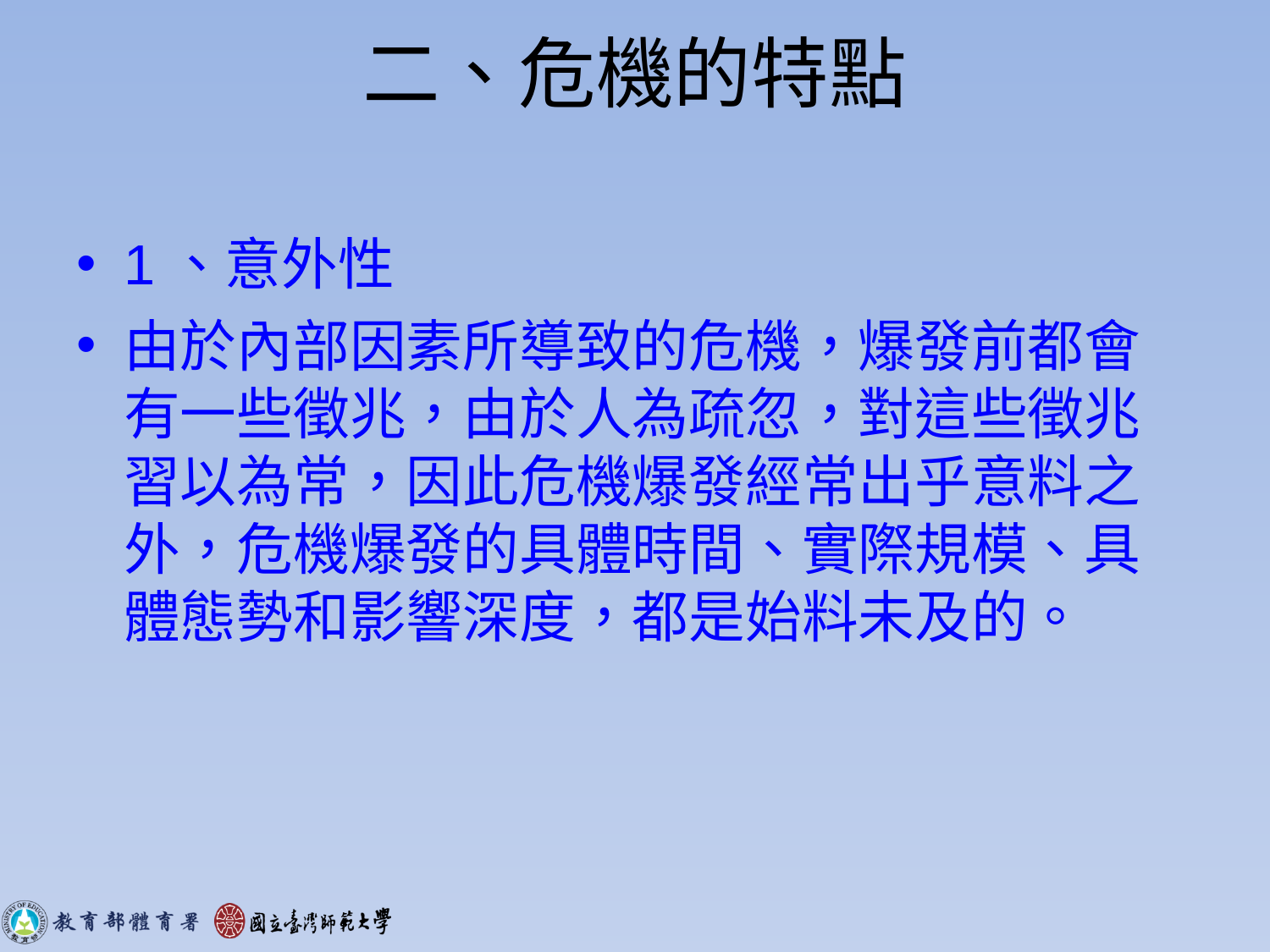

# 二、危機的特點
1、意外性
由於內部因素所導致的危機，爆發前都會有一些徵兆，由於人為疏忽，對這些徵兆習以為常，因此危機爆發經常出乎意料之外，危機爆發的具體時間、實際規模、具體態勢和影響深度，都是始料未及的。